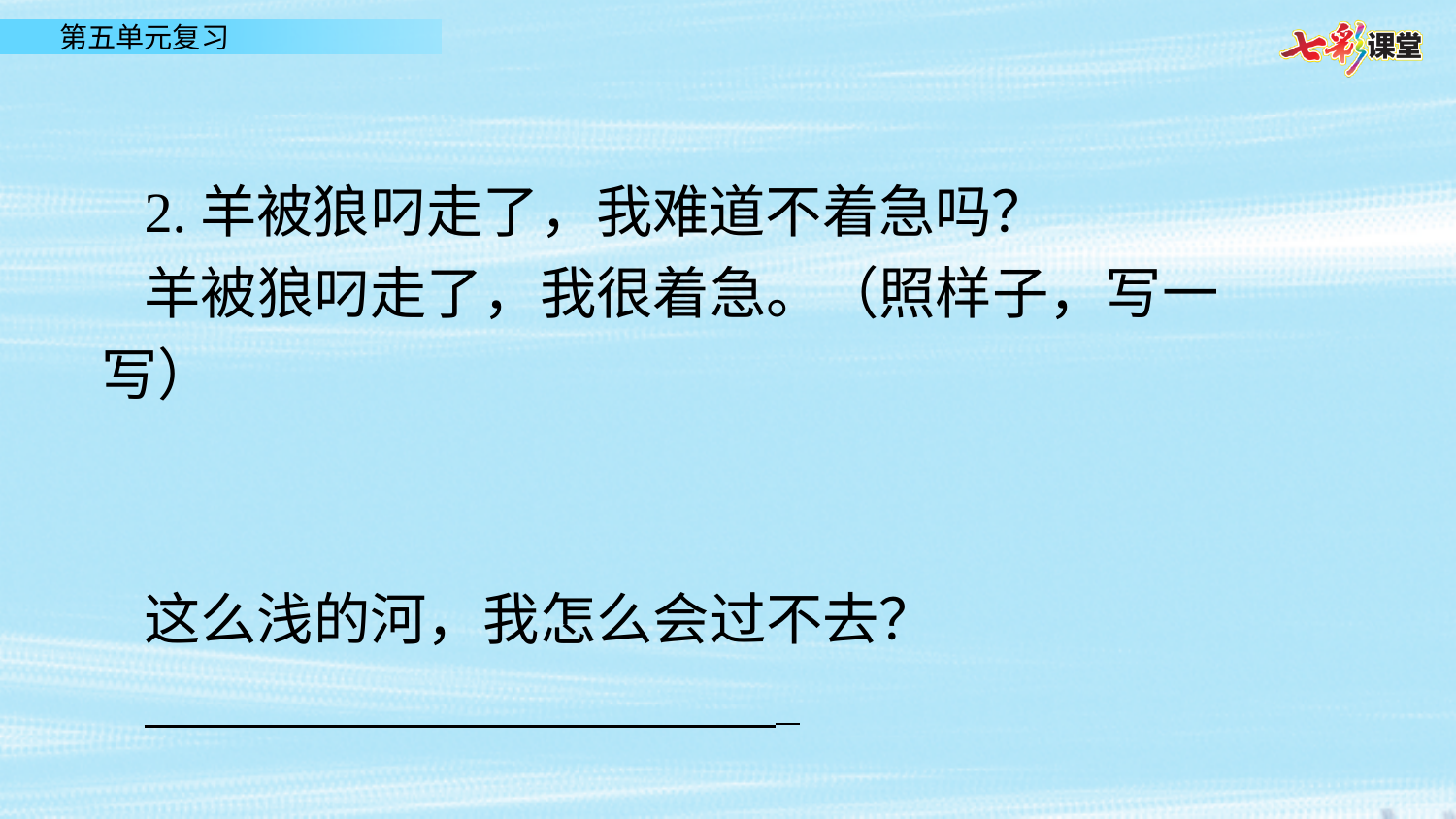

2.羊被狼叼走了，我难道不着急吗？
羊被狼叼走了，我很着急。（照样子，写一写）

这么浅的河，我怎么会过不去？